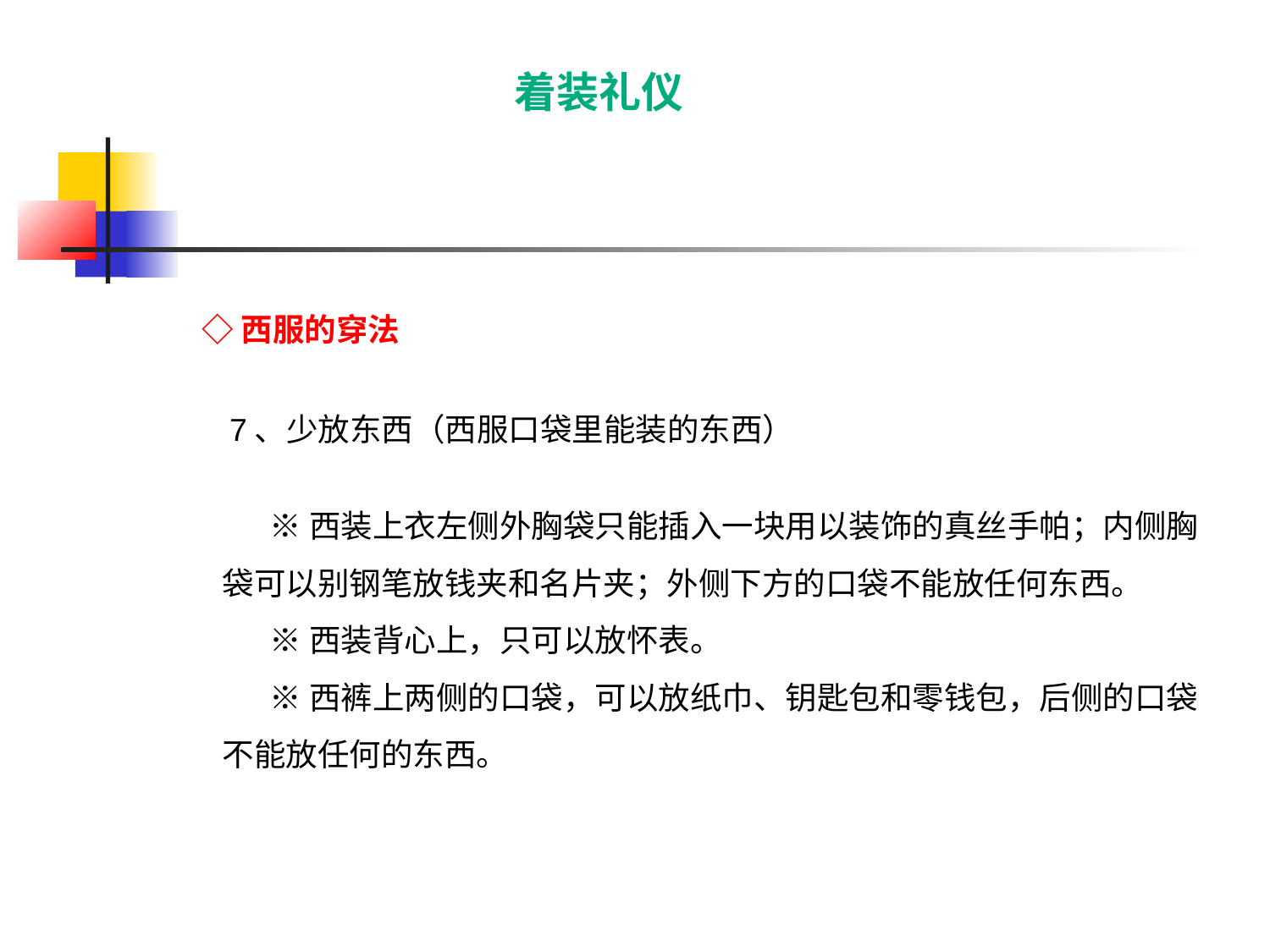

着装礼仪
◇西服的穿法
7、少放东西（西服口袋里能装的东西）
※西装上衣左侧外胸袋只能插入一块用以装饰的真丝手帕；内侧胸袋可以别钢笔放钱夹和名片夹；外侧下方的口袋不能放任何东西。
※西装背心上，只可以放怀表。
※西裤上两侧的口袋，可以放纸巾、钥匙包和零钱包，后侧的口袋不能放任何的东西。